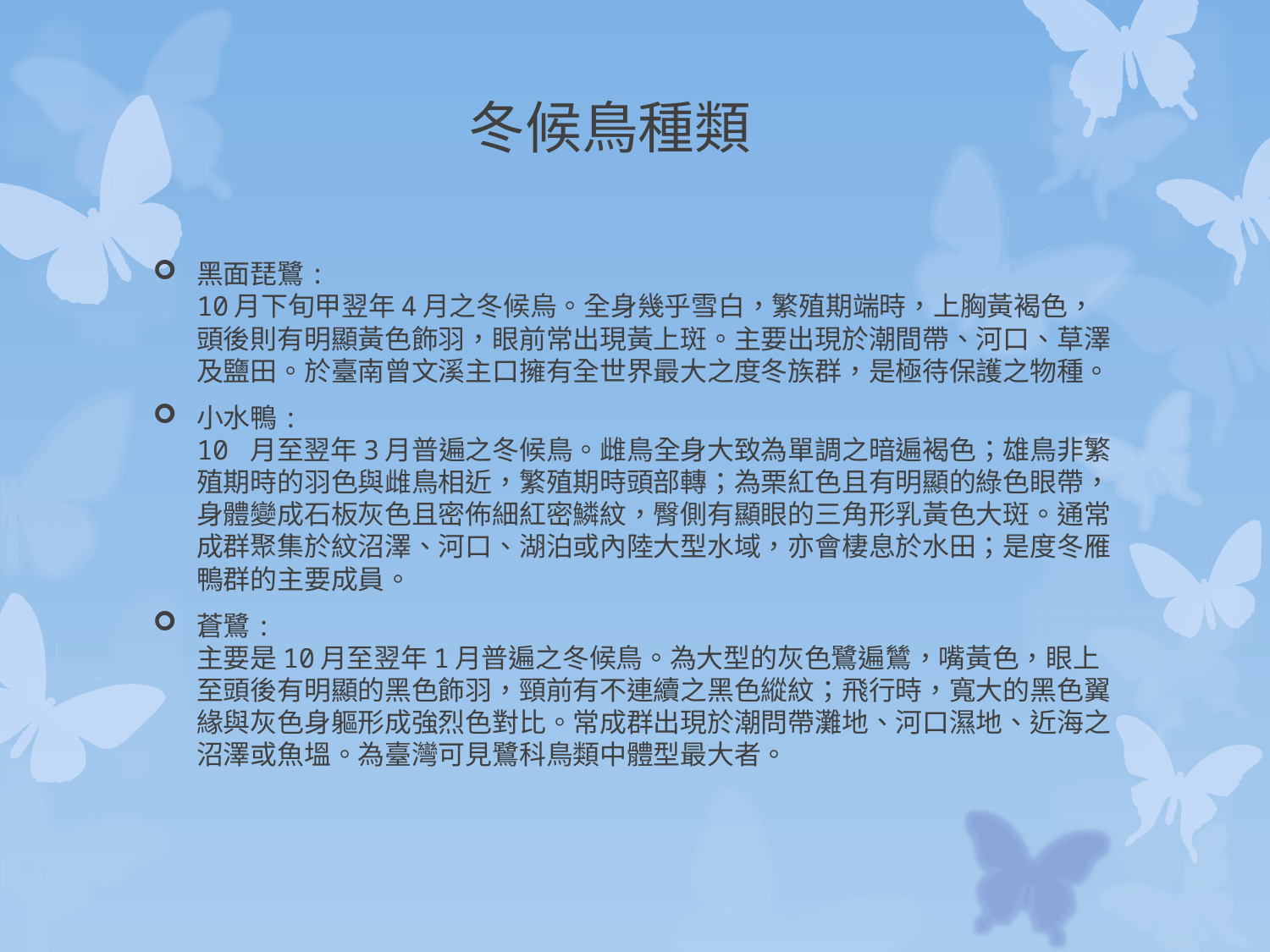

冬候鳥種類
黑面琵鷺:
10月下旬甲翌年4月之冬候烏。全身幾乎雪白，繁殖期端時，上胸黃褐色，頭後則有明顯黃色飾羽，眼前常出現黃上斑。主要出現於潮間帶、河口、草澤及鹽田。於臺南曾文溪主口擁有全世界最大之度冬族群，是極待保護之物種。
小水鴨:
10 月至翌年3月普遍之冬候鳥。雌鳥全身大致為單調之暗遍褐色；雄鳥非繁殖期時的羽色與雌鳥相近，繁殖期時頭部轉；為栗紅色且有明顯的綠色眼帶，身體變成石板灰色且密佈細紅密鱗紋，臀側有顯眼的三角形乳黃色大斑。通常成群聚集於紋沼澤、河口、湖泊或內陸大型水域，亦會棲息於水田；是度冬雁鴨群的主要成員。
蒼鷺:
主要是10月至翌年1月普遍之冬候鳥。為大型的灰色鷺遍鷥，嘴黃色，眼上至頭後有明顯的黑色飾羽，頸前有不連續之黑色縱紋；飛行時，寬大的黑色翼緣與灰色身軀形成強烈色對比。常成群出現於潮問帶灘地、河口濕地、近海之沼澤或魚塭。為臺灣可見鷺科鳥類中體型最大者。